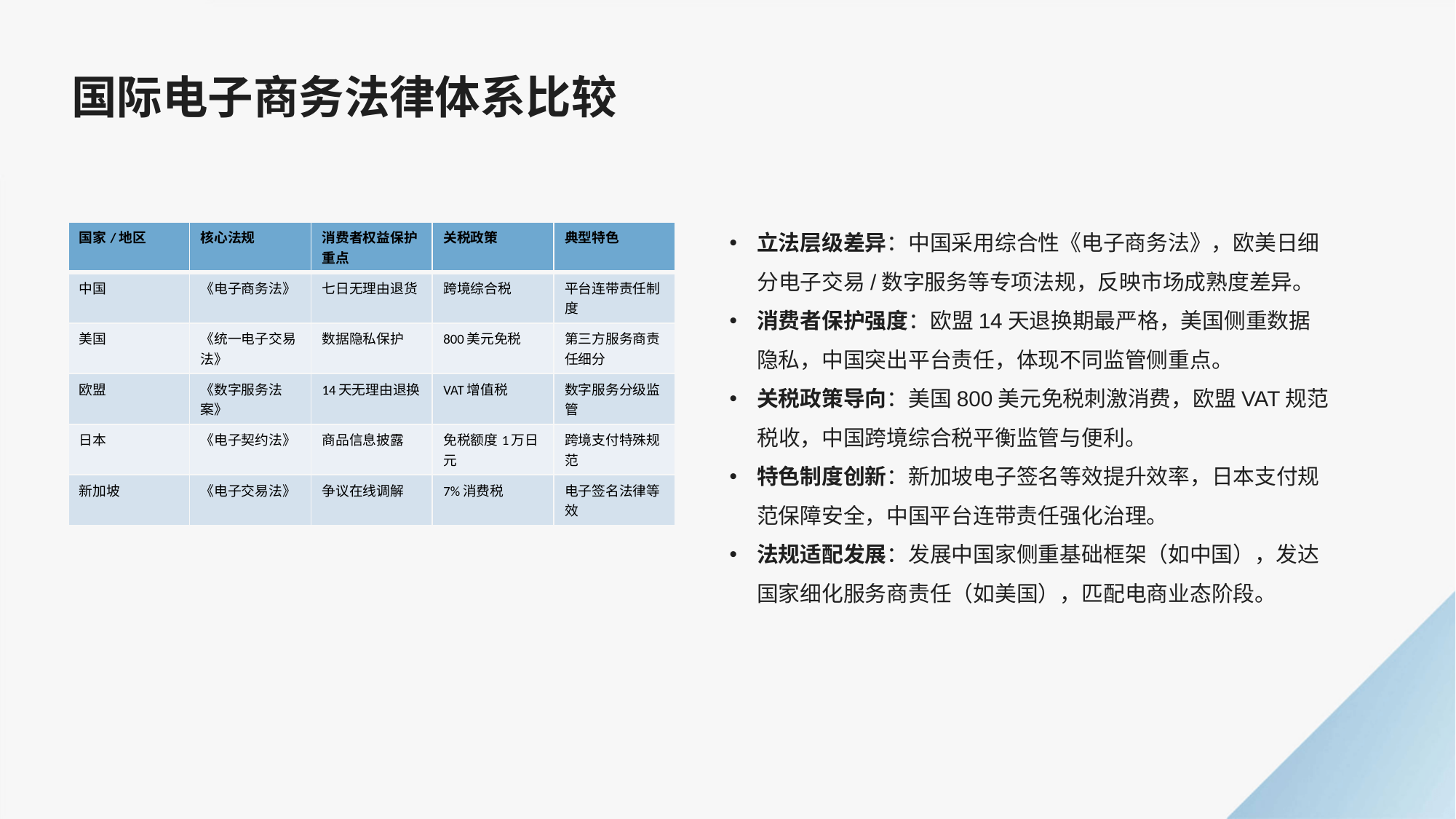

国际电子商务法律体系比较
立法层级差异：中国采用综合性《电子商务法》，欧美日细分电子交易/数字服务等专项法规，反映市场成熟度差异。
消费者保护强度：欧盟14天退换期最严格，美国侧重数据隐私，中国突出平台责任，体现不同监管侧重点。
关税政策导向：美国800美元免税刺激消费，欧盟VAT规范税收，中国跨境综合税平衡监管与便利。
特色制度创新：新加坡电子签名等效提升效率，日本支付规范保障安全，中国平台连带责任强化治理。
法规适配发展：发展中国家侧重基础框架（如中国），发达国家细化服务商责任（如美国），匹配电商业态阶段。
| 国家/地区 | 核心法规 | 消费者权益保护重点 | 关税政策 | 典型特色 |
| --- | --- | --- | --- | --- |
| 中国 | 《电子商务法》 | 七日无理由退货 | 跨境综合税 | 平台连带责任制度 |
| 美国 | 《统一电子交易法》 | 数据隐私保护 | 800美元免税 | 第三方服务商责任细分 |
| 欧盟 | 《数字服务法案》 | 14天无理由退换 | VAT增值税 | 数字服务分级监管 |
| 日本 | 《电子契约法》 | 商品信息披露 | 免税额度1万日元 | 跨境支付特殊规范 |
| 新加坡 | 《电子交易法》 | 争议在线调解 | 7%消费税 | 电子签名法律等效 |